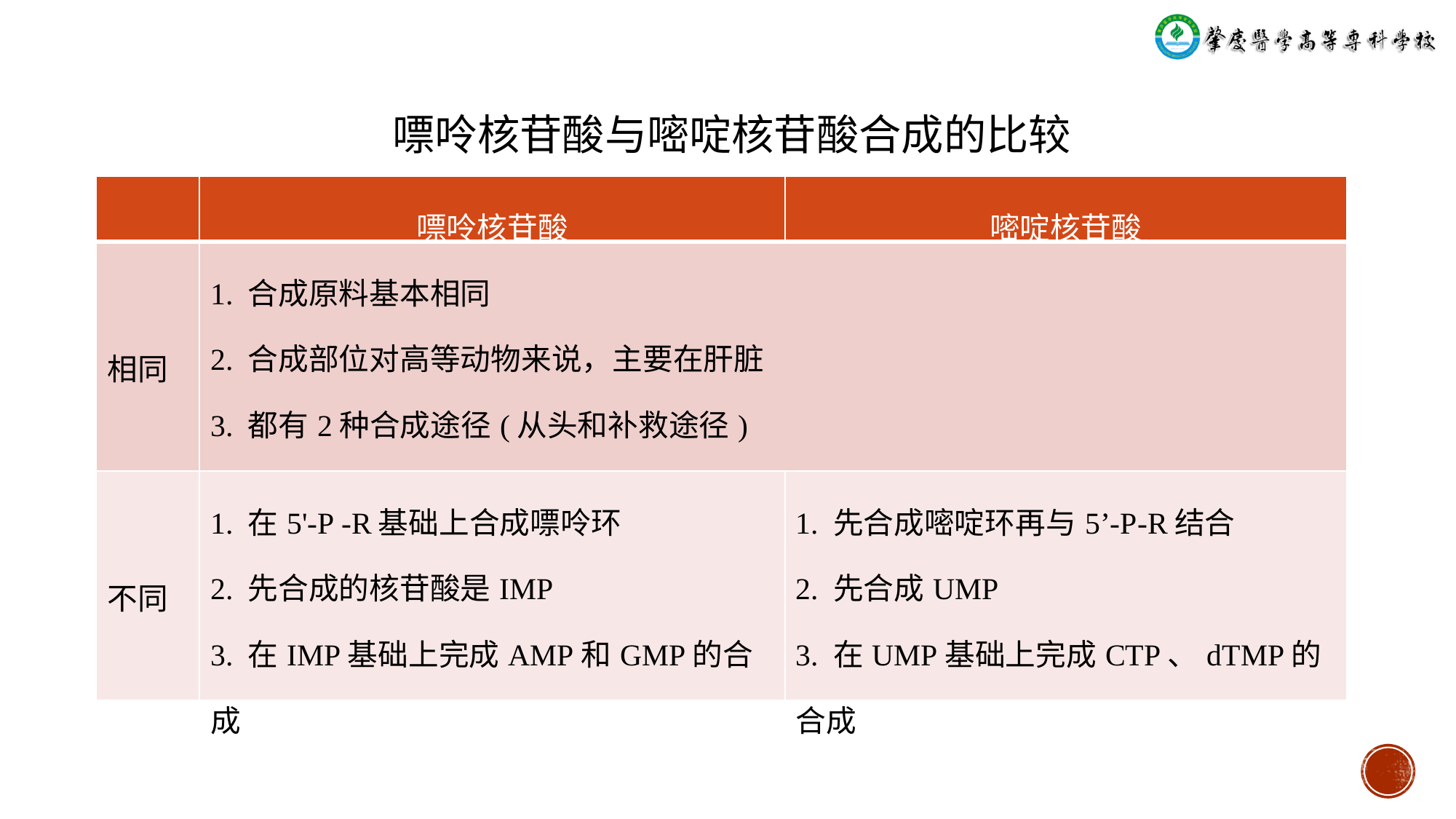

嘌呤核苷酸与嘧啶核苷酸合成的比较
|  | 嘌呤核苷酸 | 嘧啶核苷酸 |
| --- | --- | --- |
| 相同 | 1. 合成原料基本相同 2. 合成部位对高等动物来说，主要在肝脏 3. 都有2种合成途径(从头和补救途径) 4. 都先合成一个与之有关的核苷酸，在此基础上进一步合成核苷酸 |  |
| 不同 | 1. 在5'-P -R基础上合成嘌呤环 2. 先合成的核苷酸是IMP 3. 在IMP基础上完成AMP和GMP的合成 | 1. 先合成嘧啶环再与5’-P-R结合 2. 先合成UMP 3. 在UMP基础上完成CTP、dTMP的合成 |